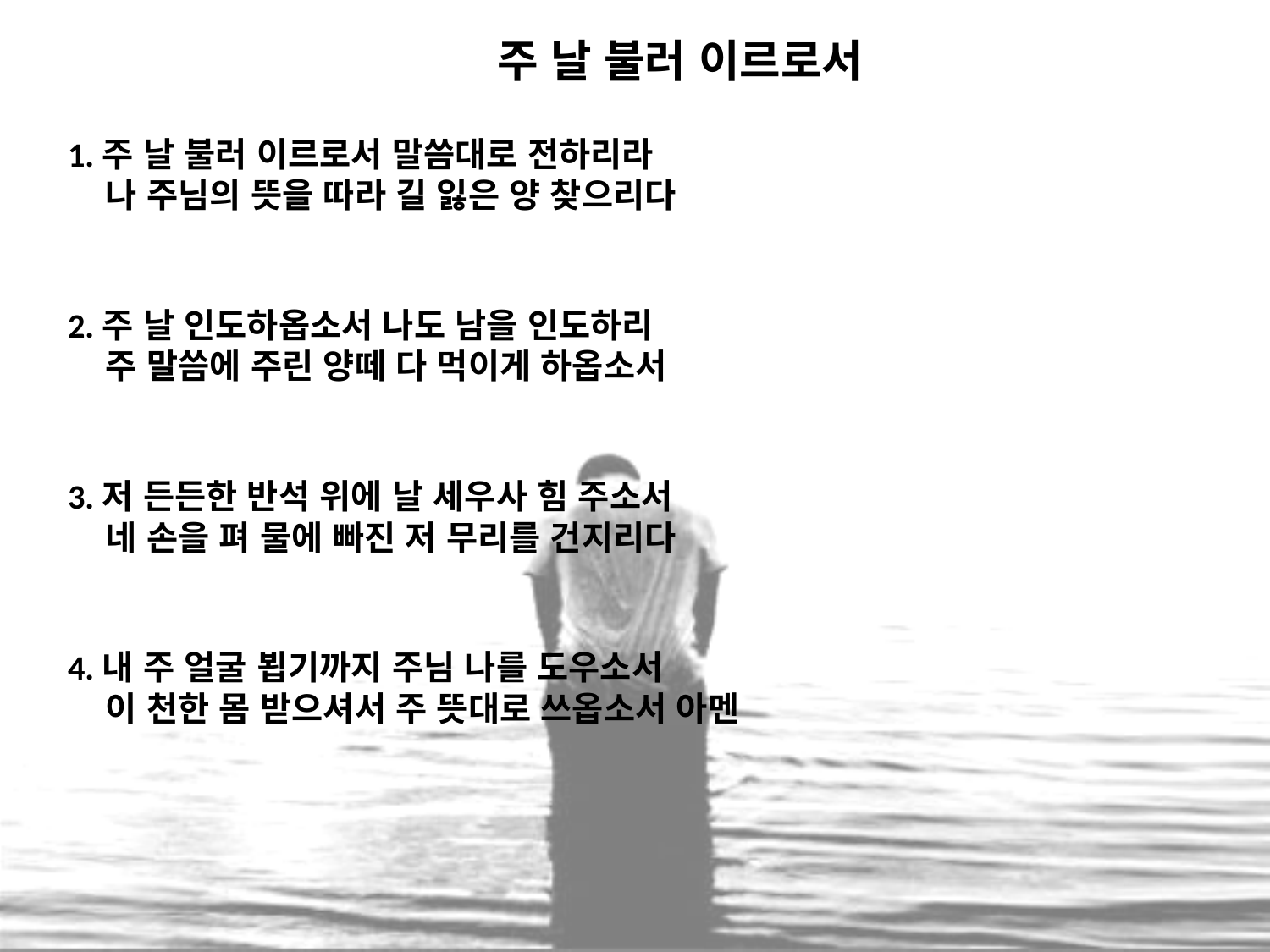

# 주 날 불러 이르로서
1.주 날 불러 이르로서 말씀대로 전하리라
    나 주님의 뜻을 따라 길 잃은 양 찾으리다
2.주 날 인도하옵소서 나도 남을 인도하리
    주 말씀에 주린 양떼 다 먹이게 하옵소서
3.저 든든한 반석 위에 날 세우사 힘 주소서
    네 손을 펴 물에 빠진 저 무리를 건지리다
4.내 주 얼굴 뵙기까지 주님 나를 도우소서
    이 천한 몸 받으셔서 주 뜻대로 쓰옵소서 아멘